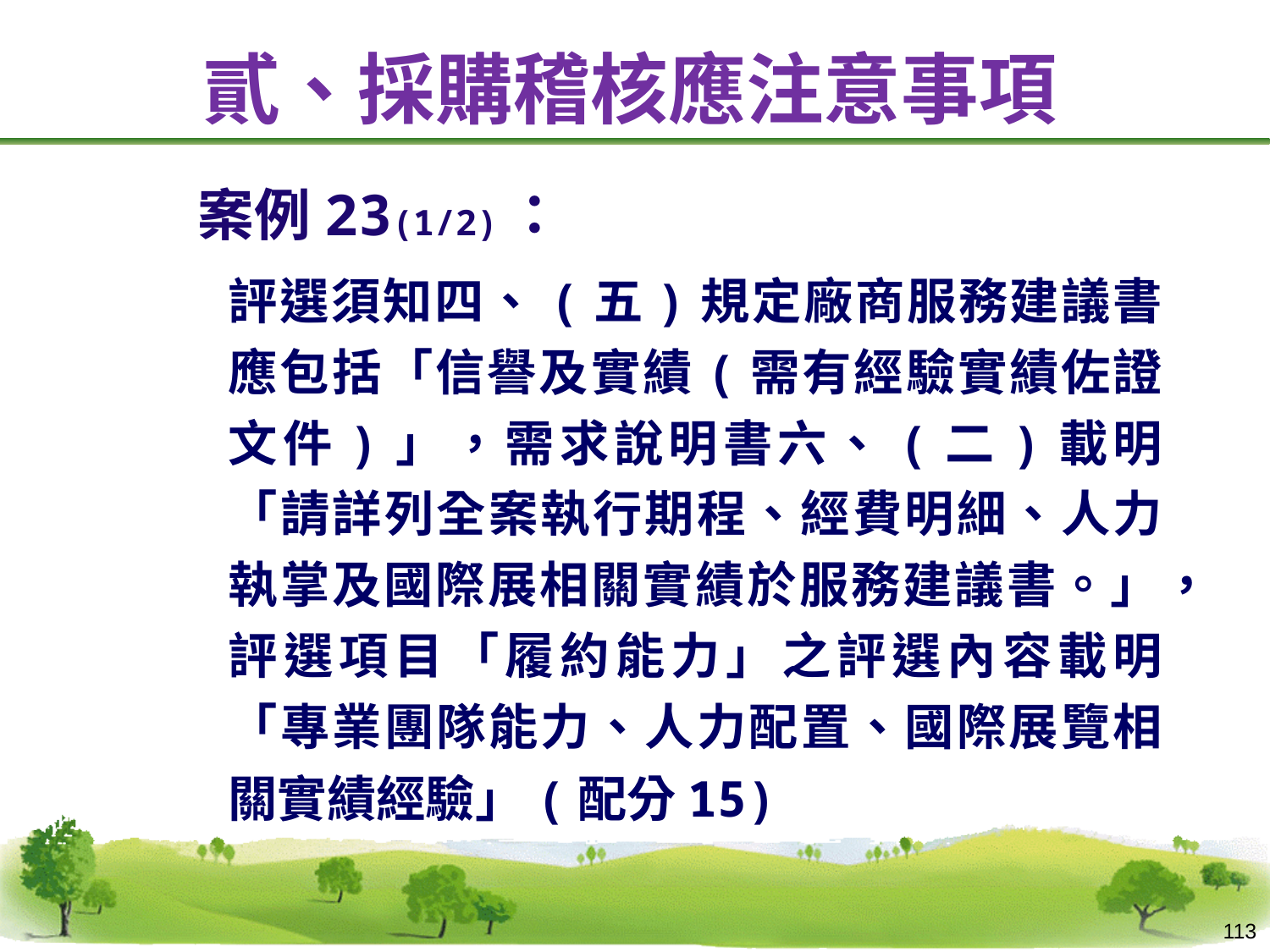

# 貳、採購稽核應注意事項
　案例23(1/2)：
評選須知四、(五)規定廠商服務建議書應包括「信譽及實績(需有經驗實績佐證文件)」，需求說明書六、(二)載明「請詳列全案執行期程、經費明細、人力執掌及國際展相關實績於服務建議書。」，評選項目「履約能力」之評選內容載明「專業團隊能力、人力配置、國際展覽相關實績經驗」(配分15)
113